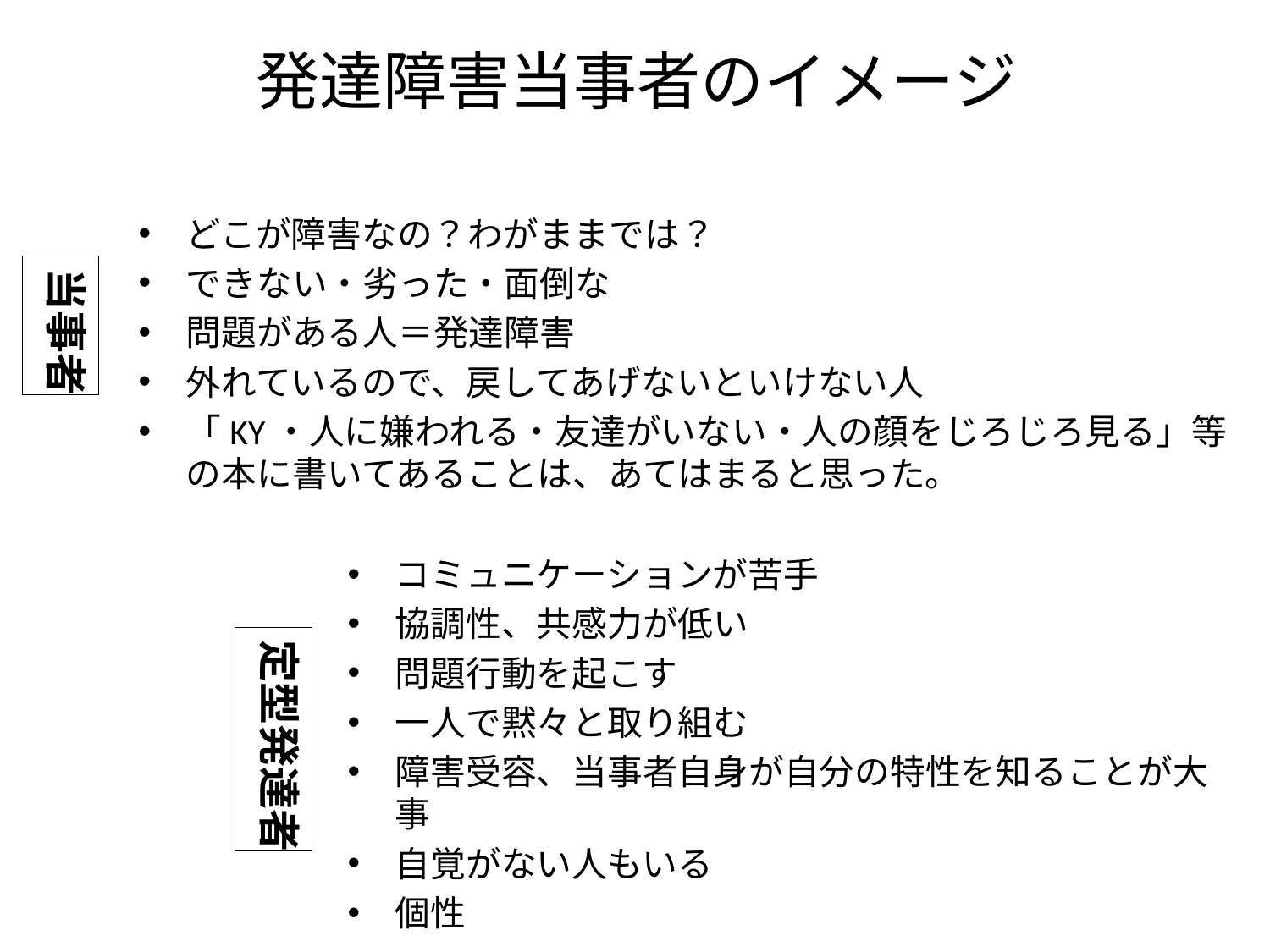

# 発達障害当事者のイメージ

どこが障害なの？わがままでは？
できない・劣った・面倒な
問題がある人＝発達障害
外れているので、戻してあげないといけない人
「KY・人に嫌われる・友達がいない・人の顔をじろじろ見る」等の本に書いてあることは、あてはまると思った。

当事者
コミュニケーションが苦手
協調性、共感力が低い
問題行動を起こす
一人で黙々と取り組む
障害受容、当事者自身が自分の特性を知ることが大事
自覚がない人もいる
個性

定型発達者